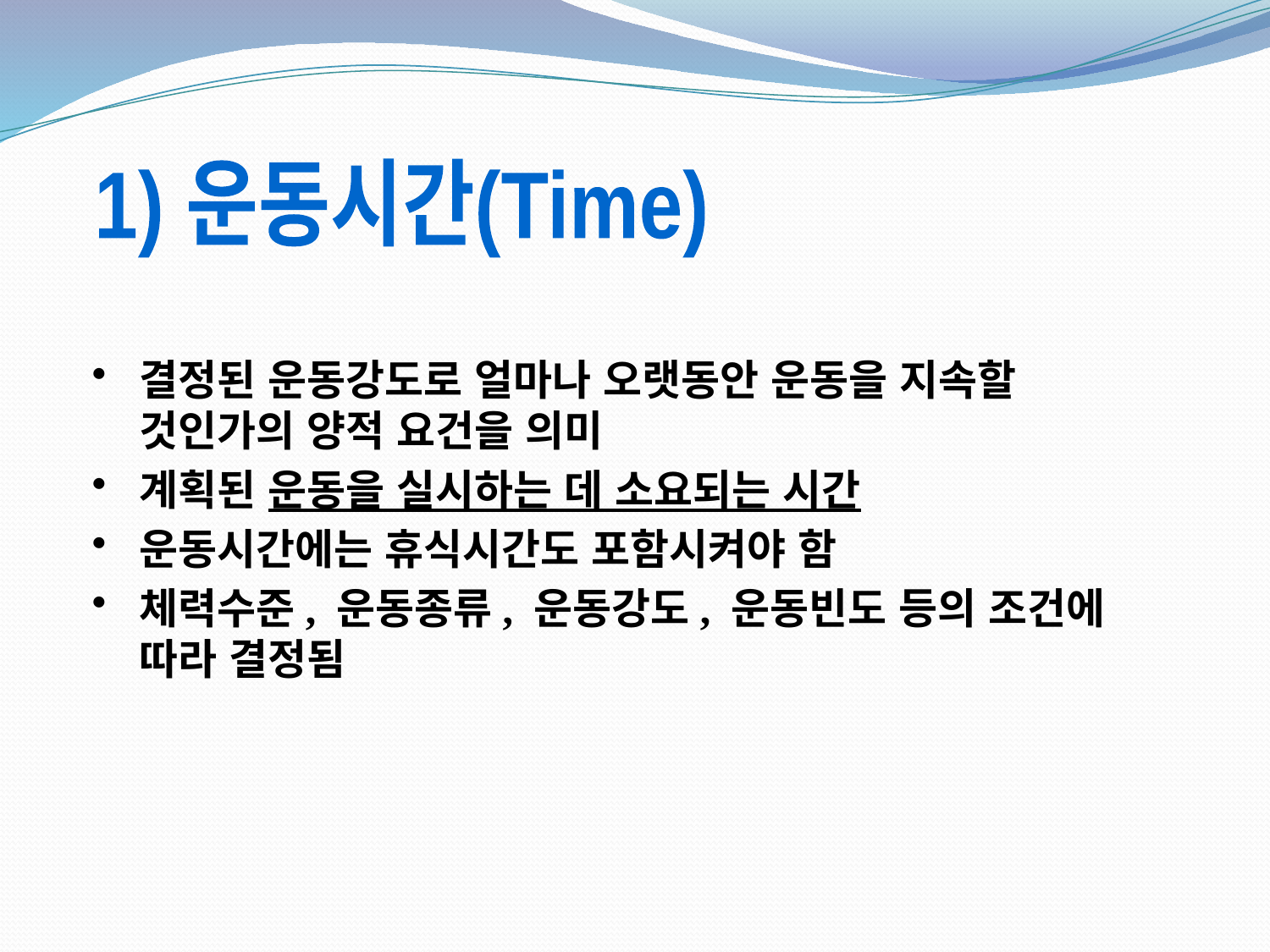

1) 운동시간(Time)
결정된 운동강도로 얼마나 오랫동안 운동을 지속할 것인가의 양적 요건을 의미
계획된 운동을 실시하는 데 소요되는 시간
운동시간에는 휴식시간도 포함시켜야 함
체력수준, 운동종류, 운동강도, 운동빈도 등의 조건에 따라 결정됨